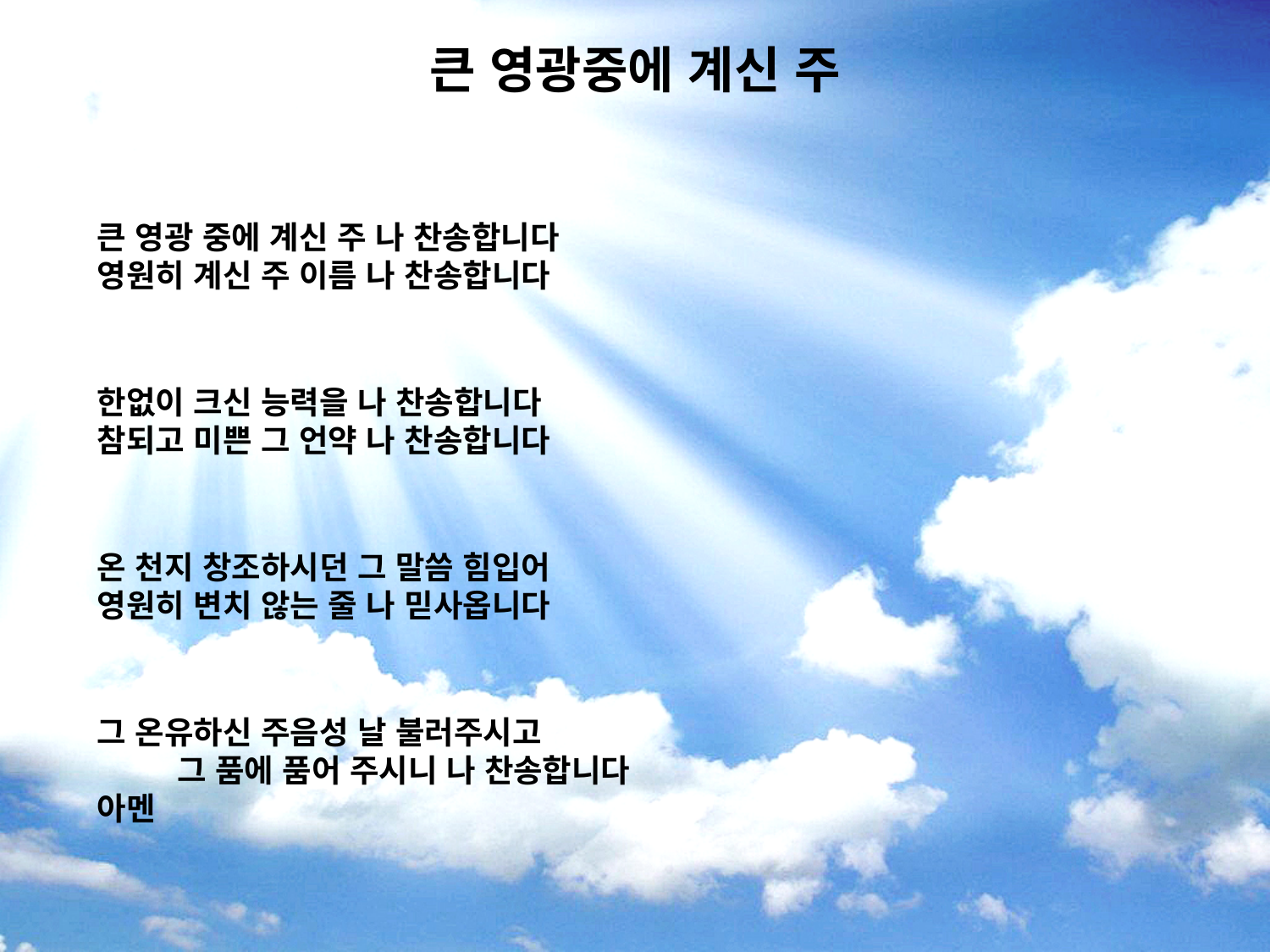

# 큰 영광중에 계신 주
큰 영광 중에 계신 주 나 찬송합니다
영원히 계신 주 이름 나 찬송합니다

한없이 크신 능력을 나 찬송합니다
참되고 미쁜 그 언약 나 찬송합니다

온 천지 창조하시던 그 말씀 힘입어
영원히 변치 않는 줄 나 믿사옵니다

그 온유하신 주음성 날 불러주시고                       그 품에 품어 주시니 나 찬송합니다 아멘